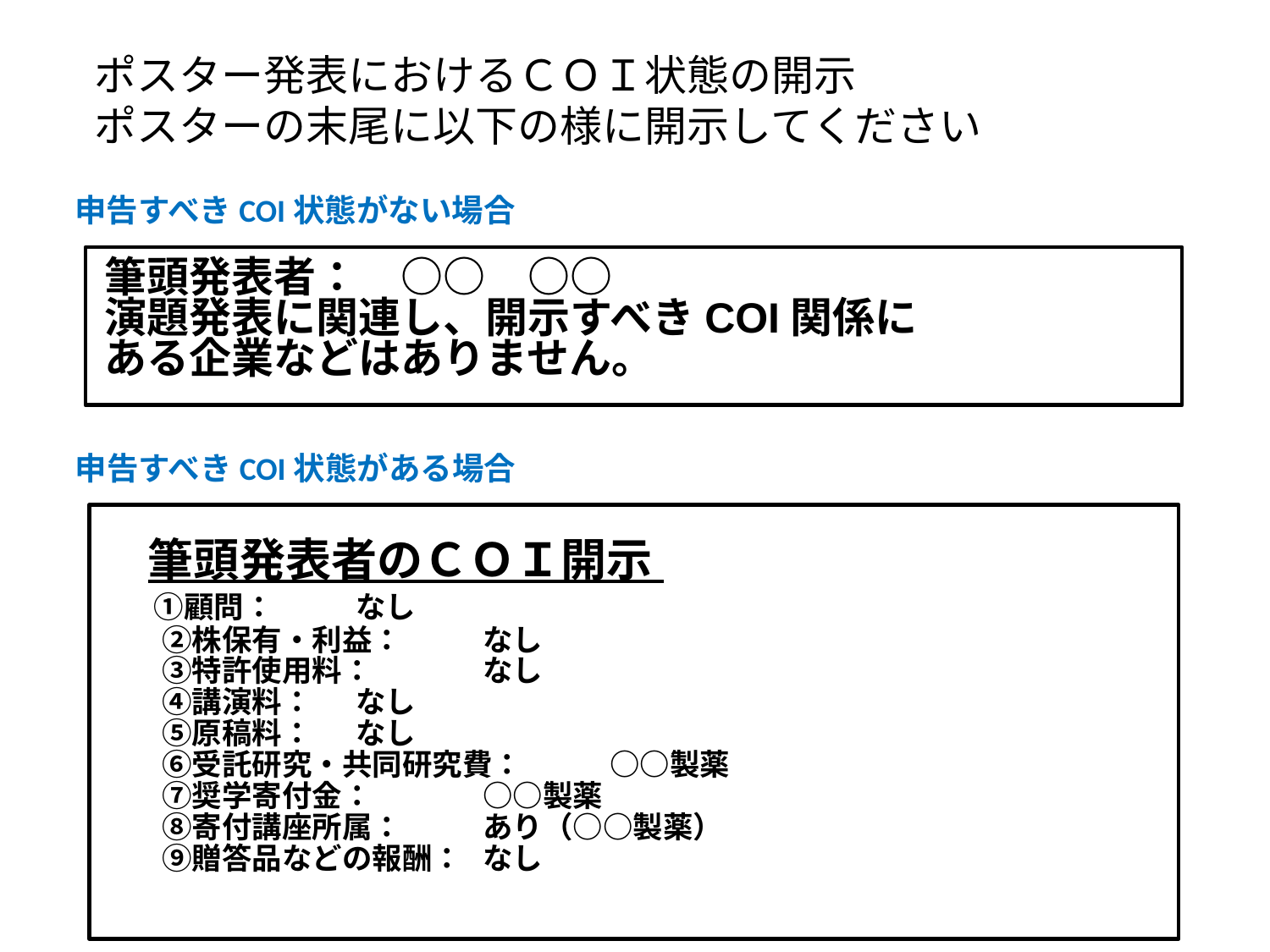

ポスター発表におけるＣＯＩ状態の開示
ポスターの末尾に以下の様に開示してください
申告すべきCOI状態がない場合

筆頭発表者：　○○　○○
演題発表に関連し、開示すべきCOI関係に
ある企業などはありません。
申告すべきCOI状態がある場合

　筆頭発表者のＣＯＩ開示
　  ①顧問：	なし
　　②株保有・利益：	なし
　　③特許使用料：	なし
　　④講演料：	なし
　　⑤原稿料：	なし
　　⑥受託研究・共同研究費：	○○製薬
　　⑦奨学寄付金：	○○製薬
　　⑧寄付講座所属：	あり（○○製薬）
　　⑨贈答品などの報酬：	なし